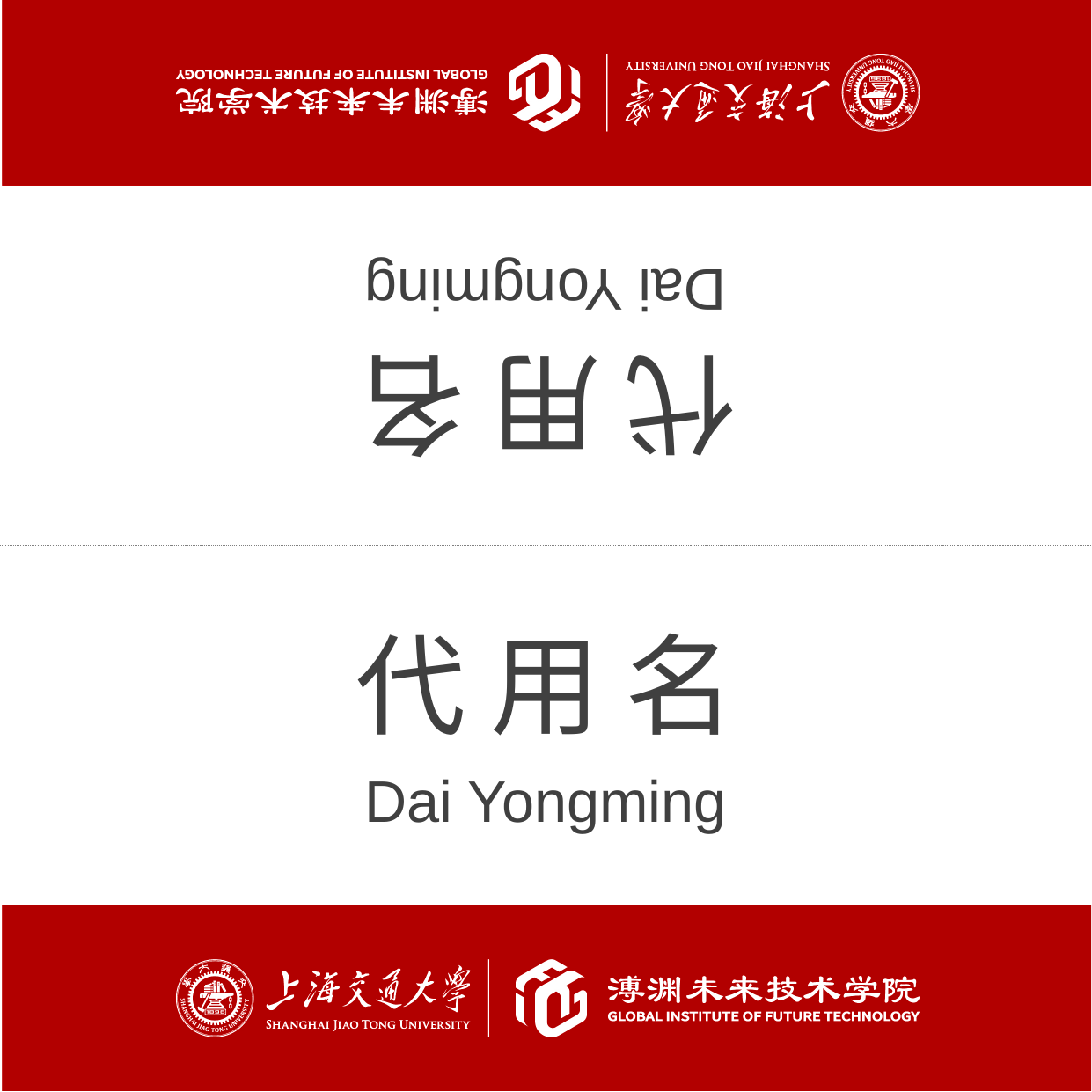

代 用 名
Dai Yongming
代 用 名
Dai Yongming